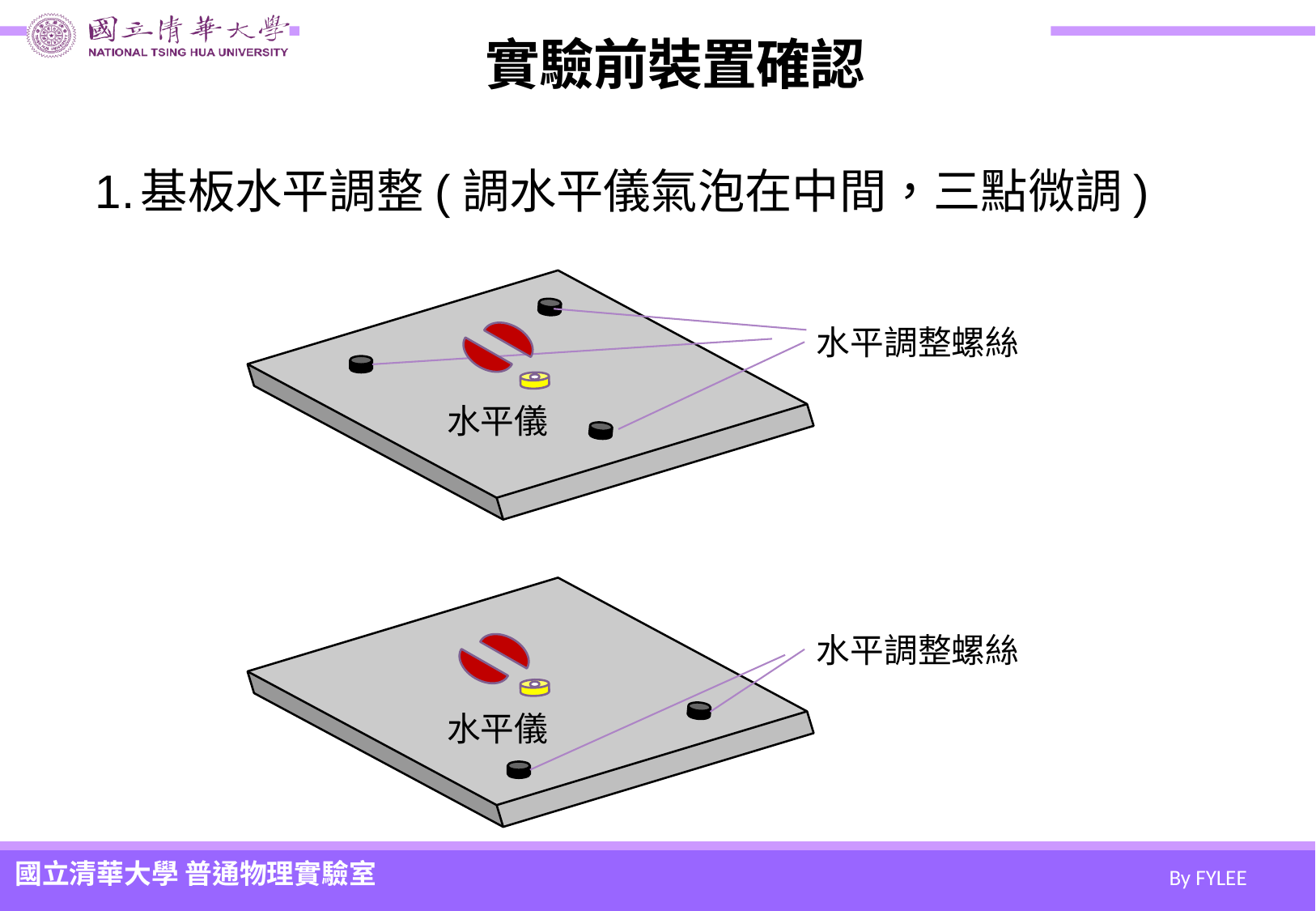

# 實驗前裝置確認
基板水平調整(調水平儀氣泡在中間，三點微調)

水平調整螺絲

水平儀

水平調整螺絲

水平儀